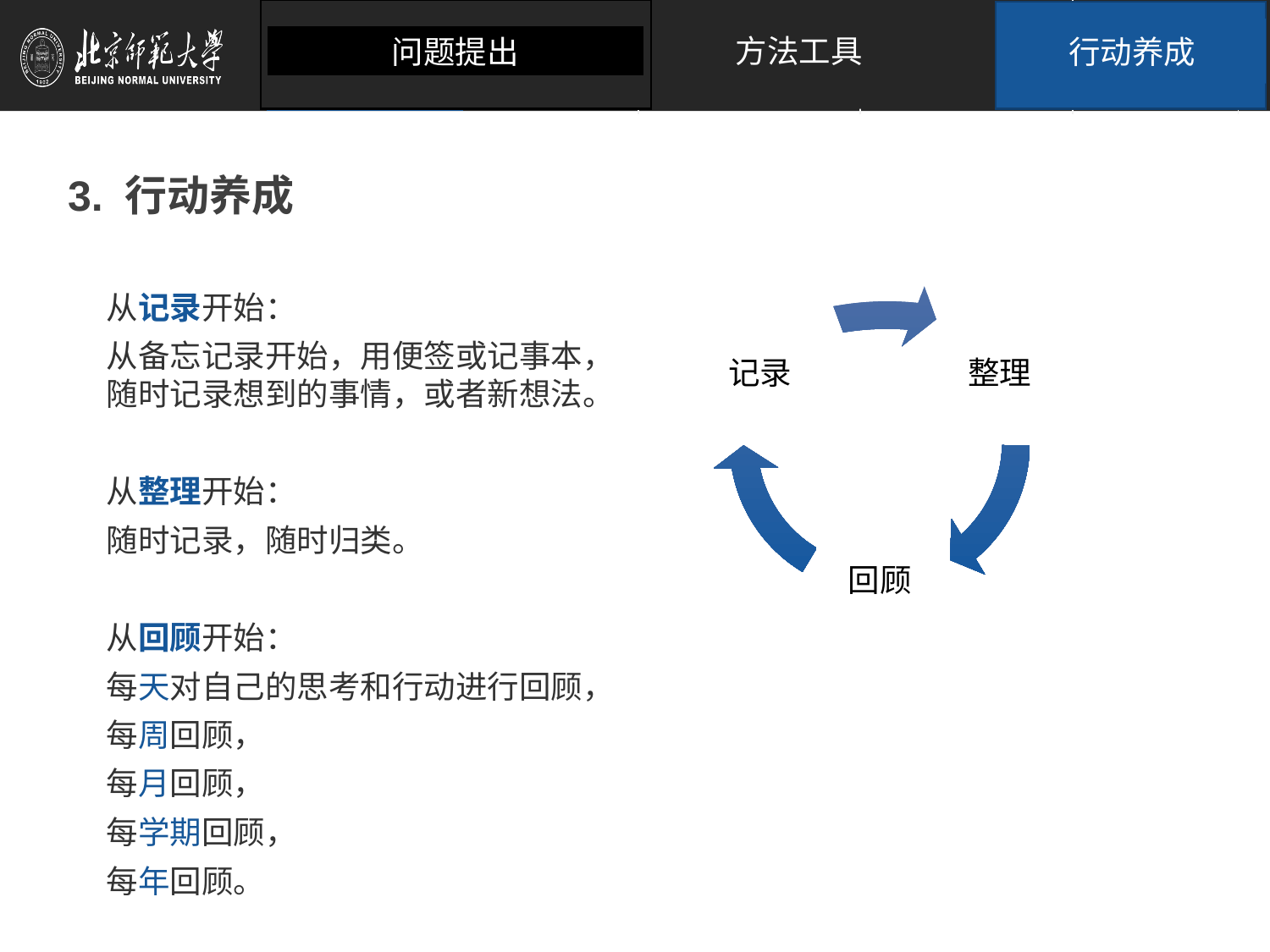

行动养成
问题提出
方法工具
3. 行动养成

整理
回顾
记录
从记录开始：
从备忘记录开始，用便签或记事本，随时记录想到的事情，或者新想法。

从整理开始：
随时记录，随时归类。

从回顾开始：
每天对自己的思考和行动进行回顾，
每周回顾，
每月回顾，
每学期回顾，
每年回顾。